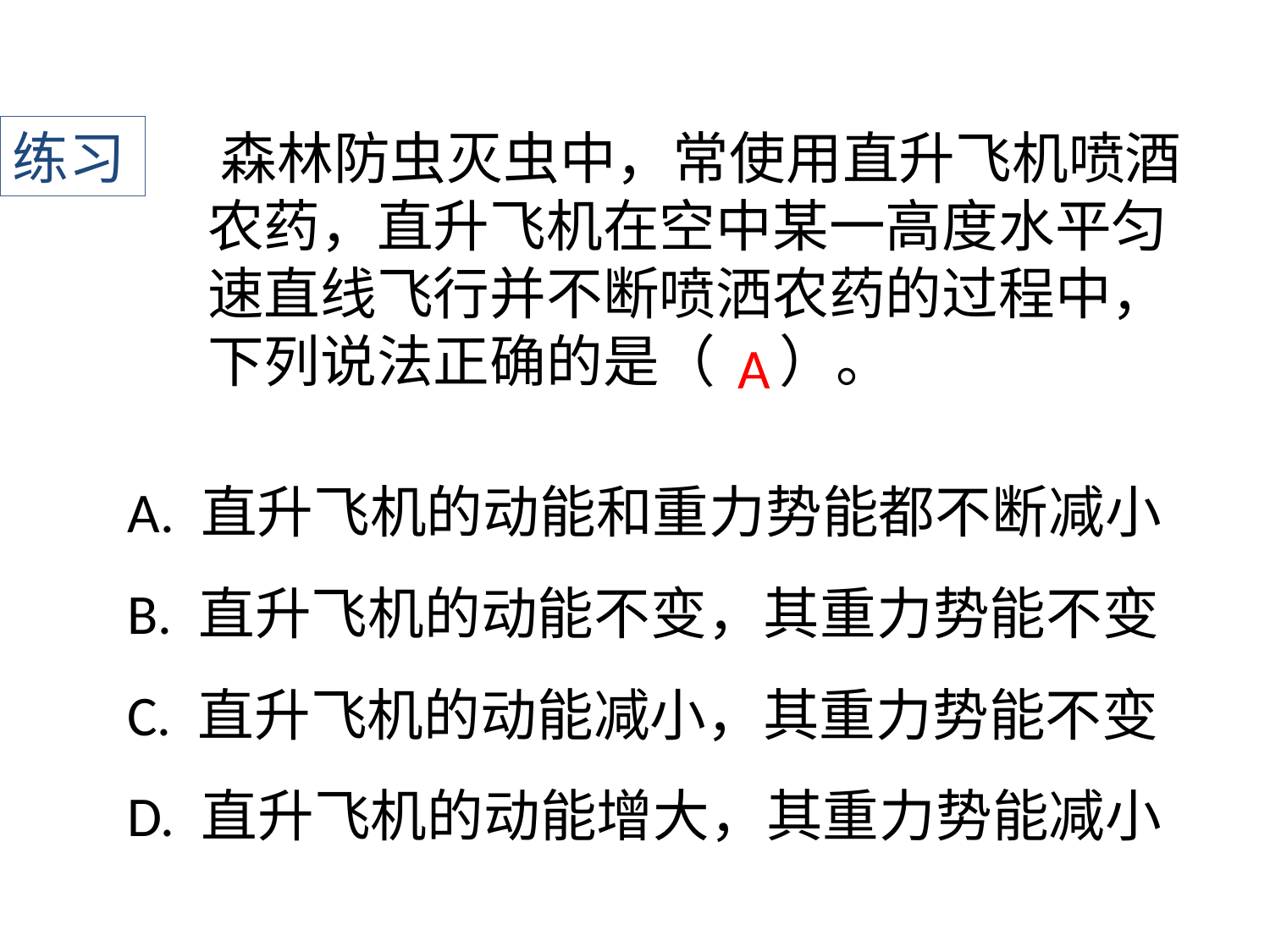

练习
﻿森林防虫灭虫中，常使用直升飞机喷酒农药，直升飞机在空中某一高度水平匀速直线飞行并不断喷洒农药的过程中，下列说法正确的是（     ）。
A
A. 直升飞机的动能和重力势能都不断减小
B. 直升飞机的动能不变，其重力势能不变
C. 直升飞机的动能减小，其重力势能不变
D. 直升飞机的动能增大，其重力势能减小